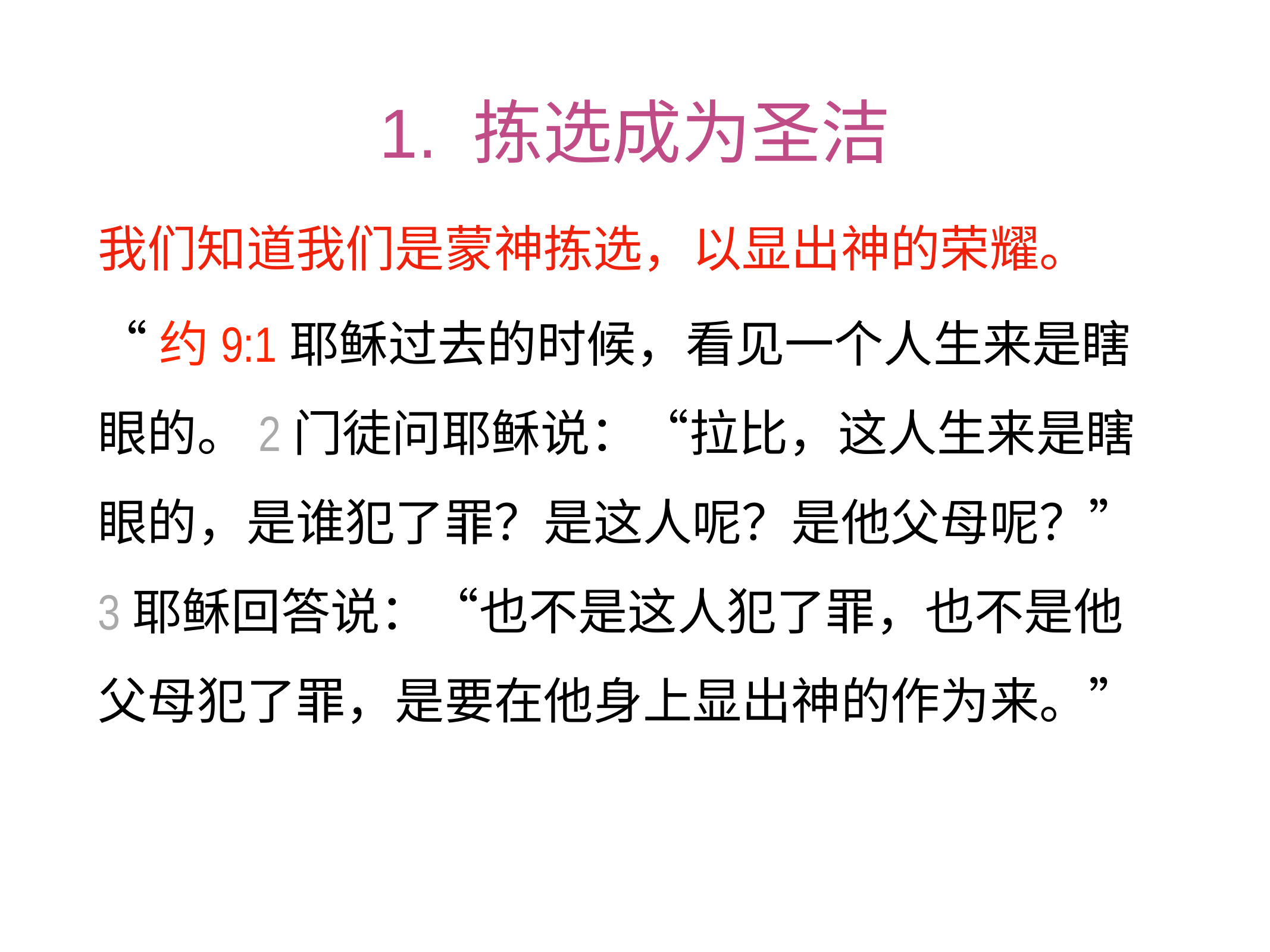

# 1. 拣选成为圣洁
我们知道我们是蒙神拣选，以显出神的荣耀。
“约9:1耶稣过去的时候，看见一个人生来是瞎眼的。2门徒问耶稣说：“拉比，这人生来是瞎眼的，是谁犯了罪？是这人呢？是他父母呢？”3耶稣回答说：“也不是这人犯了罪，也不是他父母犯了罪，是要在他身上显出神的作为来。”